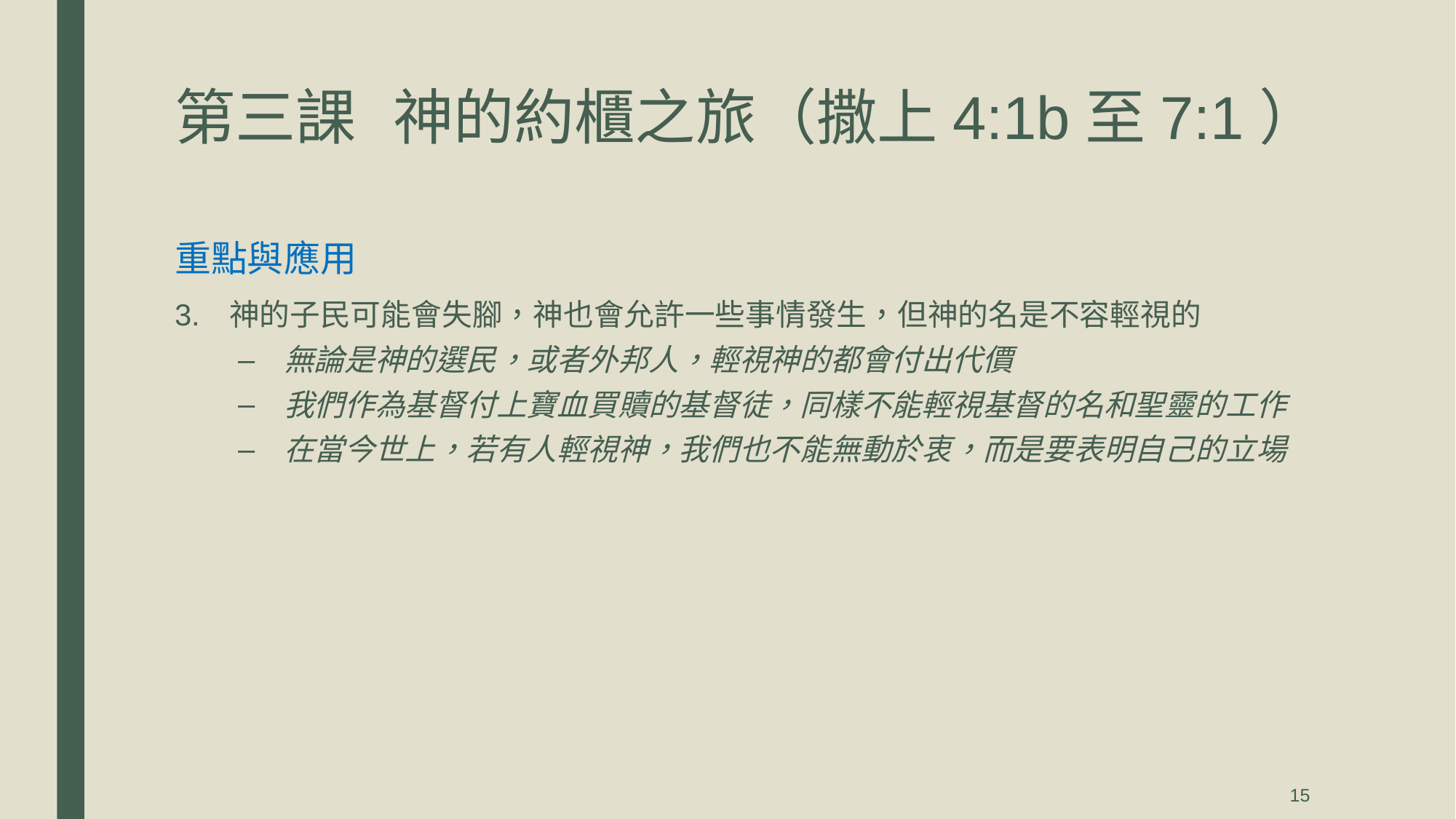

# 第三課	神的約櫃之旅（撒上4:1b至7:1）
重點與應用
神的子民可能會失腳，神也會允許一些事情發生，但神的名是不容輕視的
無論是神的選民，或者外邦人，輕視神的都會付出代價
我們作為基督付上寶血買贖的基督徒，同樣不能輕視基督的名和聖靈的工作
在當今世上，若有人輕視神，我們也不能無動於衷，而是要表明自己的立場

15